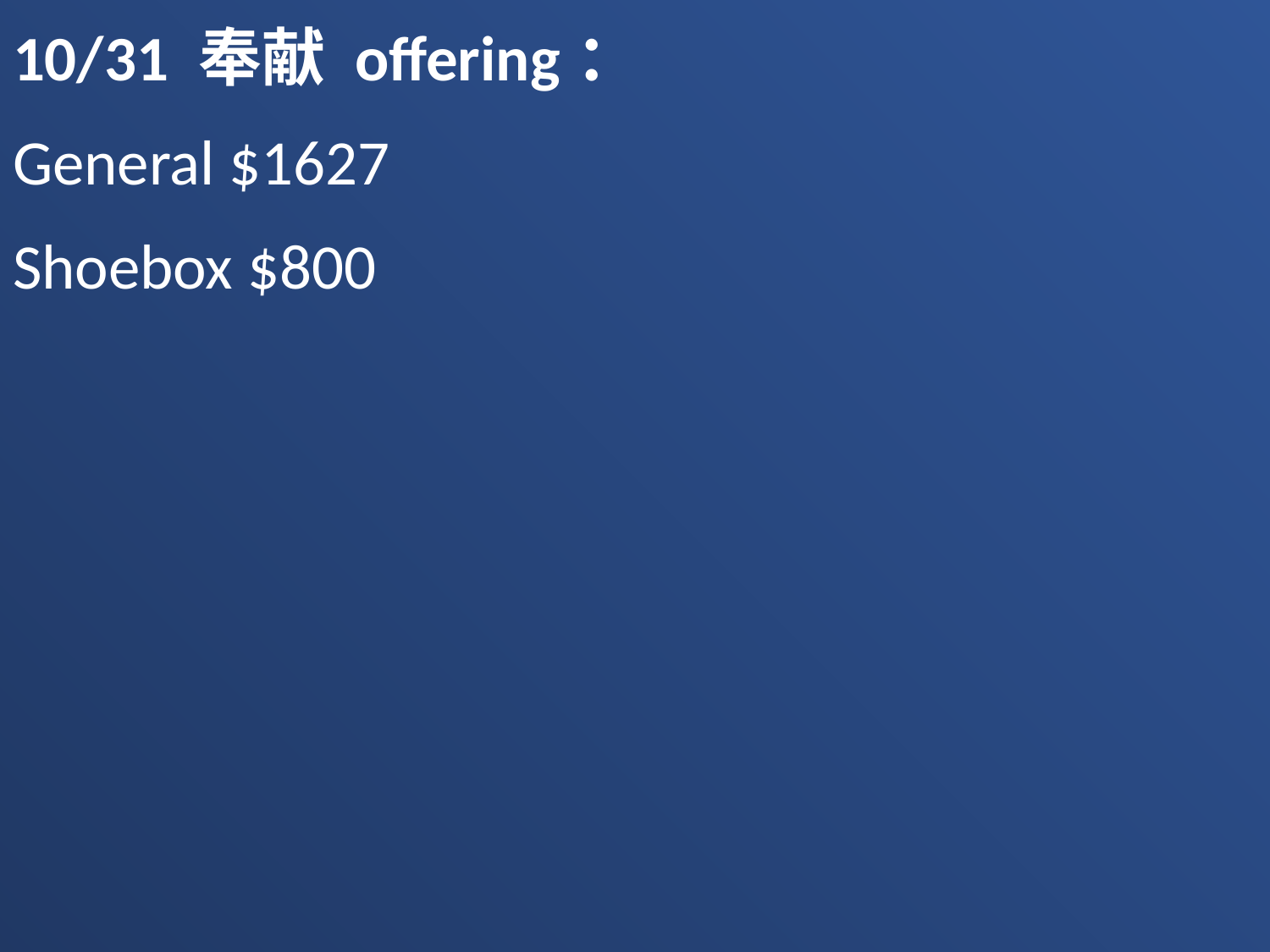

10/31 奉献 offering：
General $1627
Shoebox $800